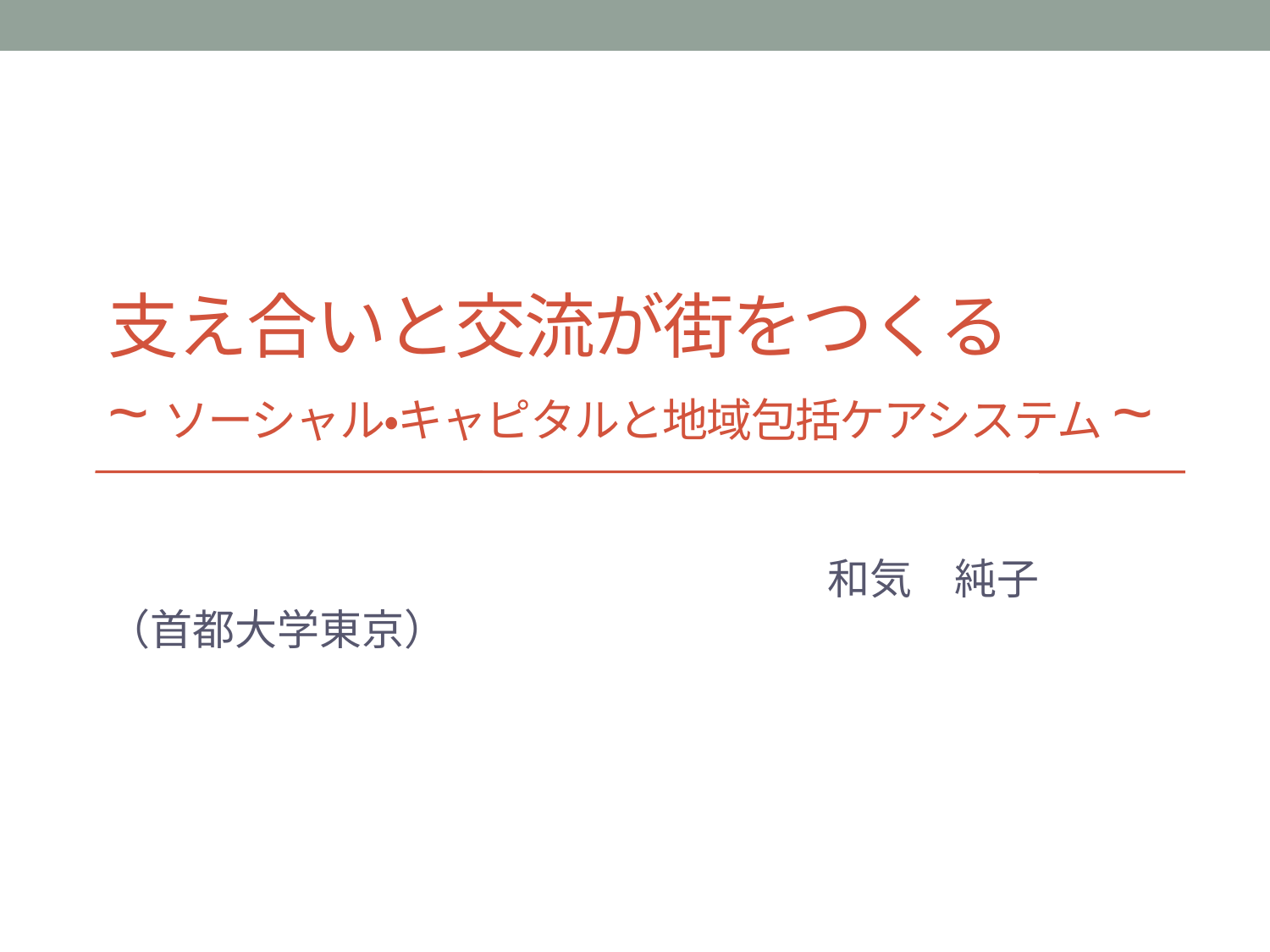

# 支え合いと交流が街をつくる ~ソーシャル・キャピタルと地域包括ケアシステム~

　　　　　　　　　　　　　　　　　和気　純子　（首都大学東京）